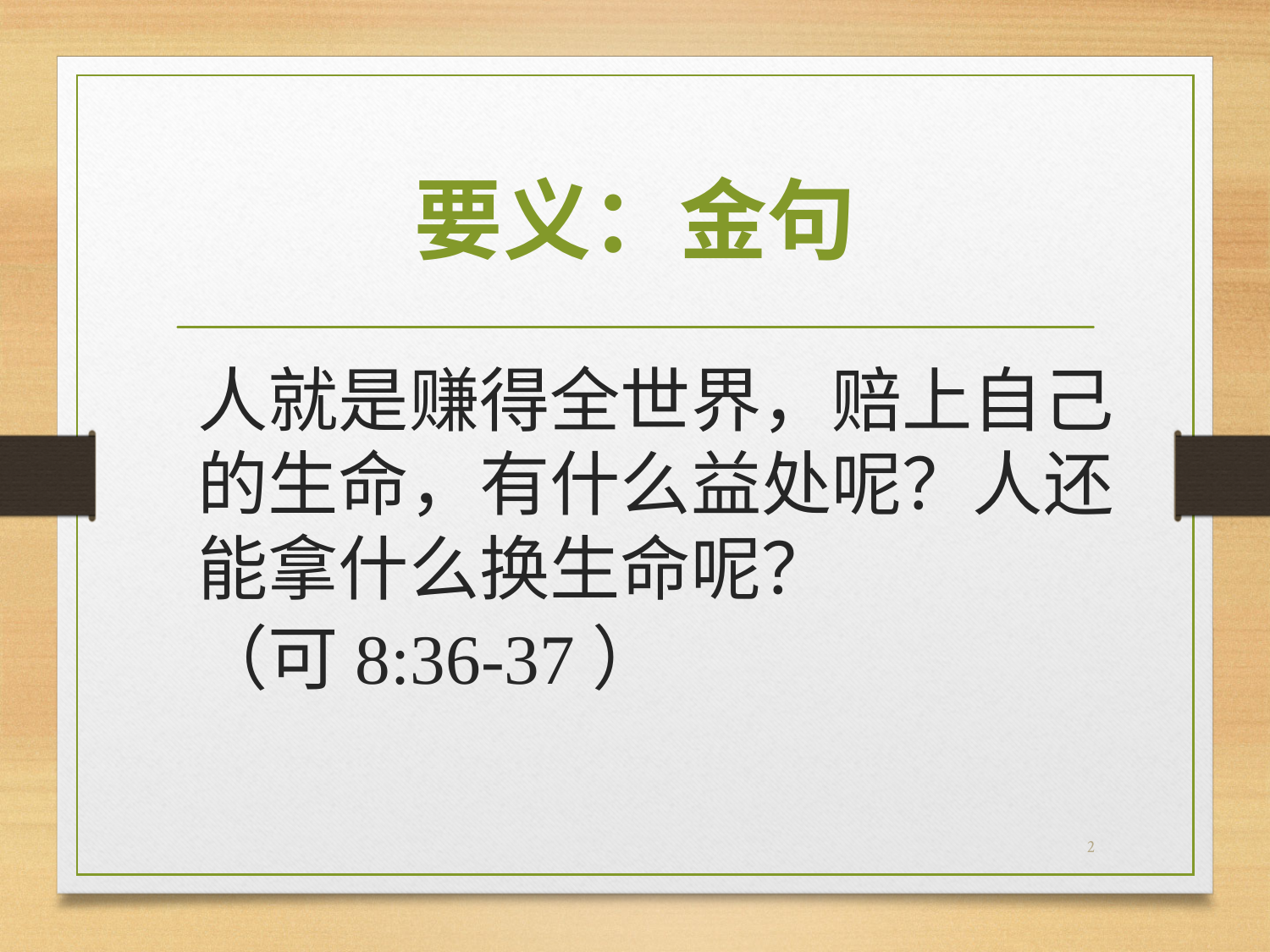

# 要义：金句
人就是赚得全世界，赔上自己的生命，有什么益处呢？人还能拿什么换生命呢？
（可8:36-37）
2